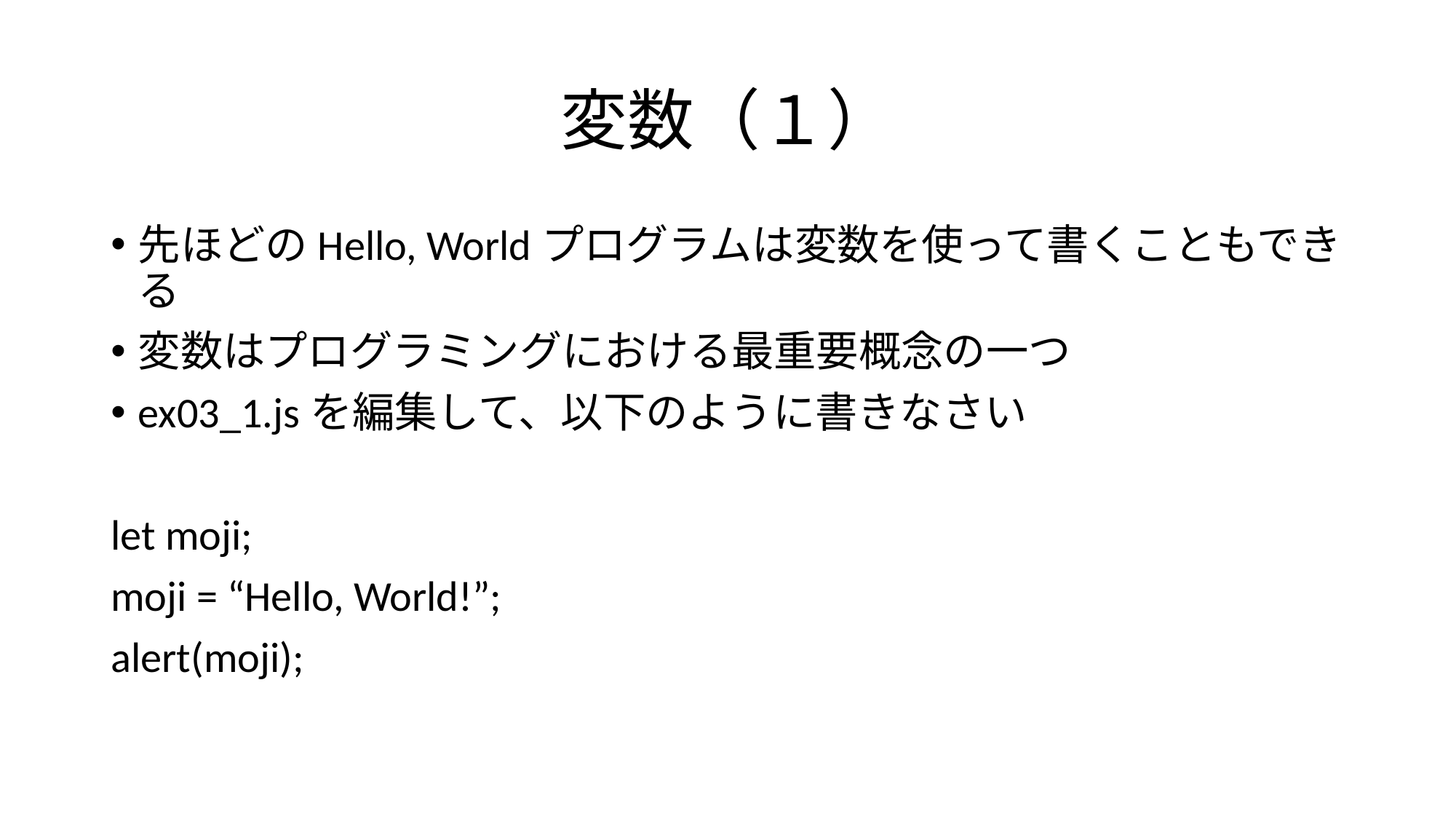

# 変数（１）
先ほどのHello, Worldプログラムは変数を使って書くこともできる
変数はプログラミングにおける最重要概念の一つ
ex03_1.jsを編集して、以下のように書きなさい

let moji;
moji = “Hello, World!”;
alert(moji);